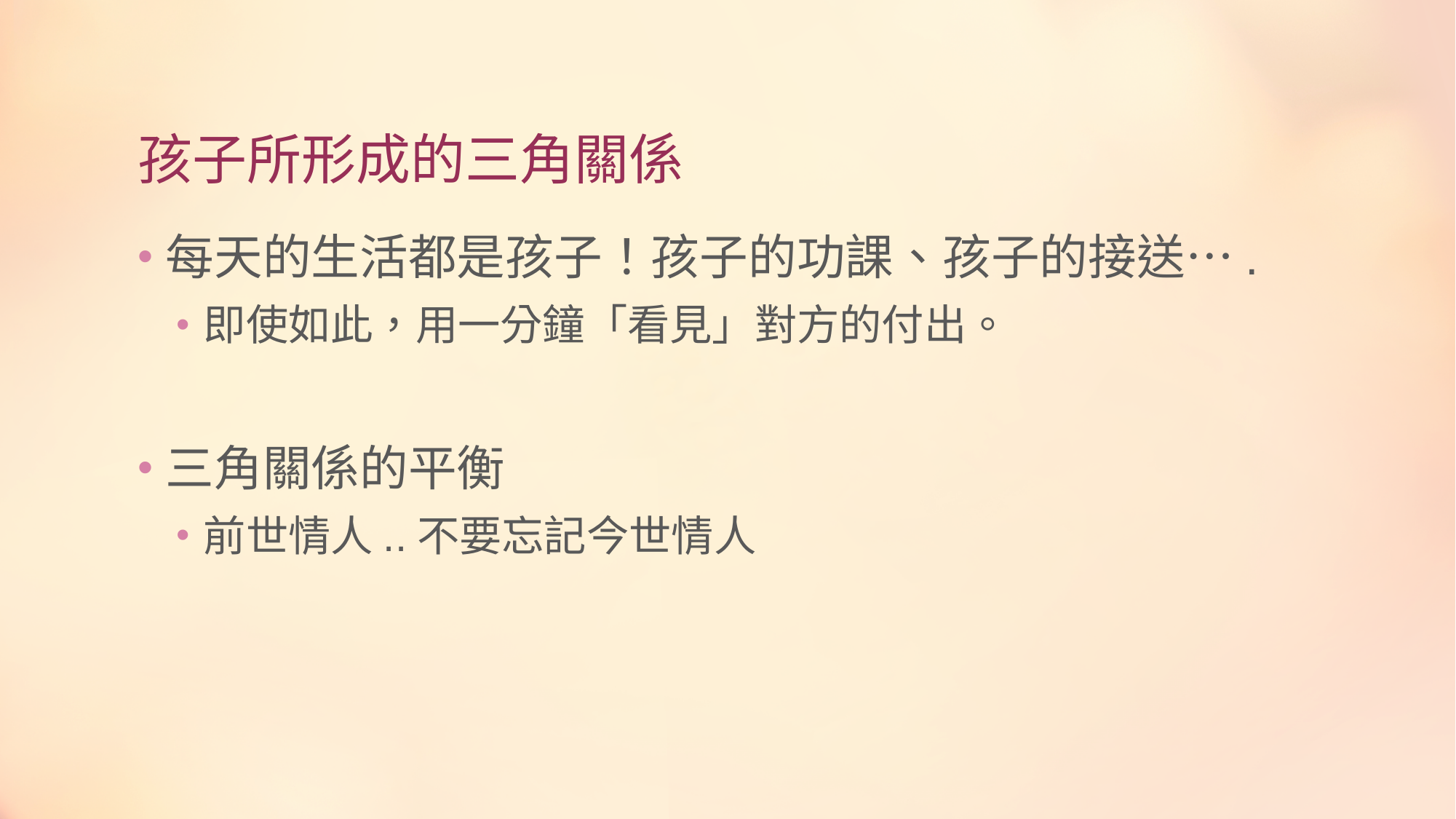

# 孩子所形成的三角關係
每天的生活都是孩子！孩子的功課、孩子的接送….
即使如此，用一分鐘「看見」對方的付出。

三角關係的平衡
前世情人..不要忘記今世情人